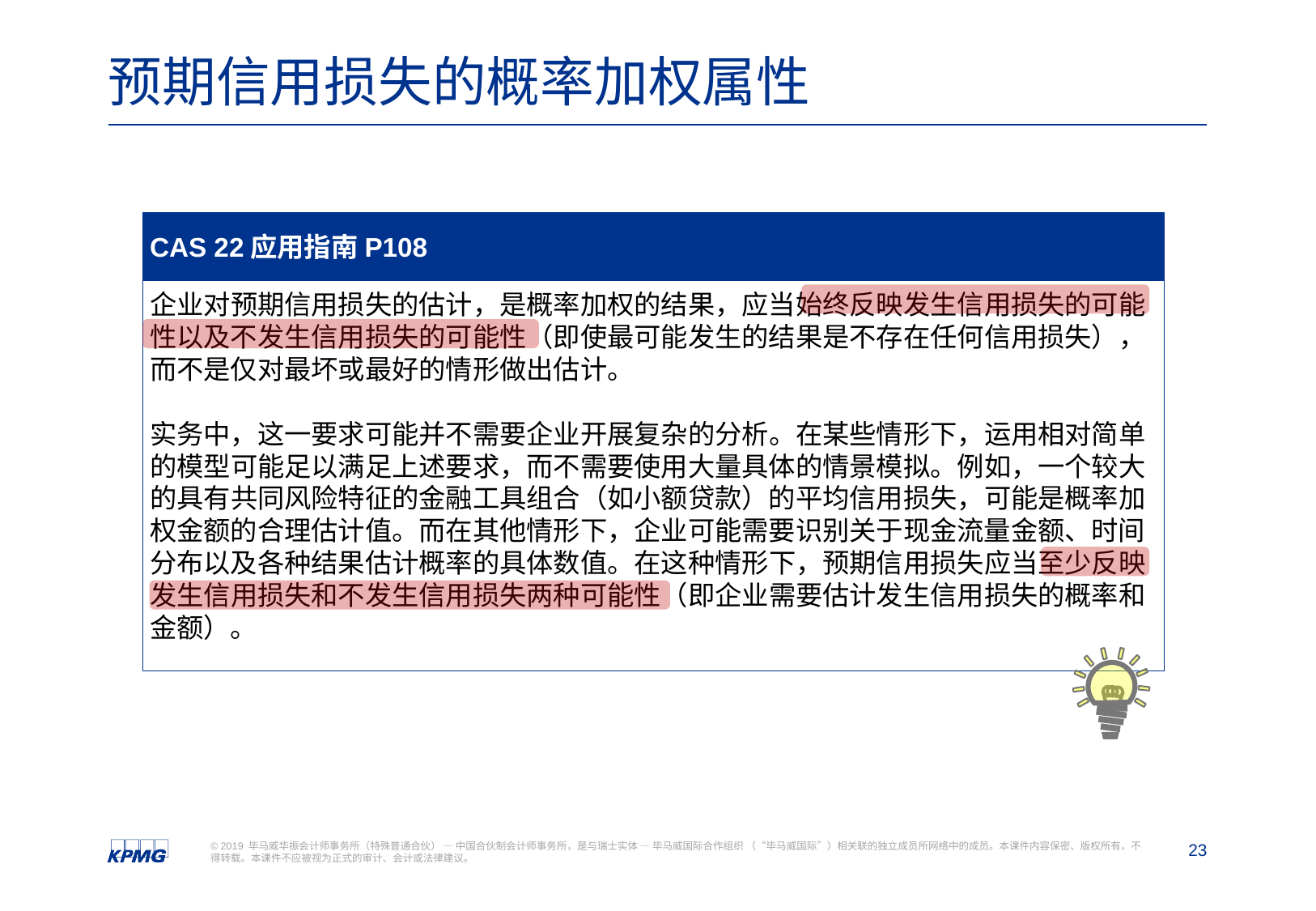

# 预期信用损失的概率加权属性
CAS 22应用指南P108
企业对预期信用损失的估计，是概率加权的结果，应当始终反映发生信用损失的可能性以及不发生信用损失的可能性（即使最可能发生的结果是不存在任何信用损失），而不是仅对最坏或最好的情形做出估计。

实务中，这一要求可能并不需要企业开展复杂的分析。在某些情形下，运用相对简单的模型可能足以满足上述要求，而不需要使用大量具体的情景模拟。例如，一个较大的具有共同风险特征的金融工具组合（如小额贷款）的平均信用损失，可能是概率加权金额的合理估计值。而在其他情形下，企业可能需要识别关于现金流量金额、时间分布以及各种结果估计概率的具体数值。在这种情形下，预期信用损失应当至少反映发生信用损失和不发生信用损失两种可能性（即企业需要估计发生信用损失的概率和金额）。